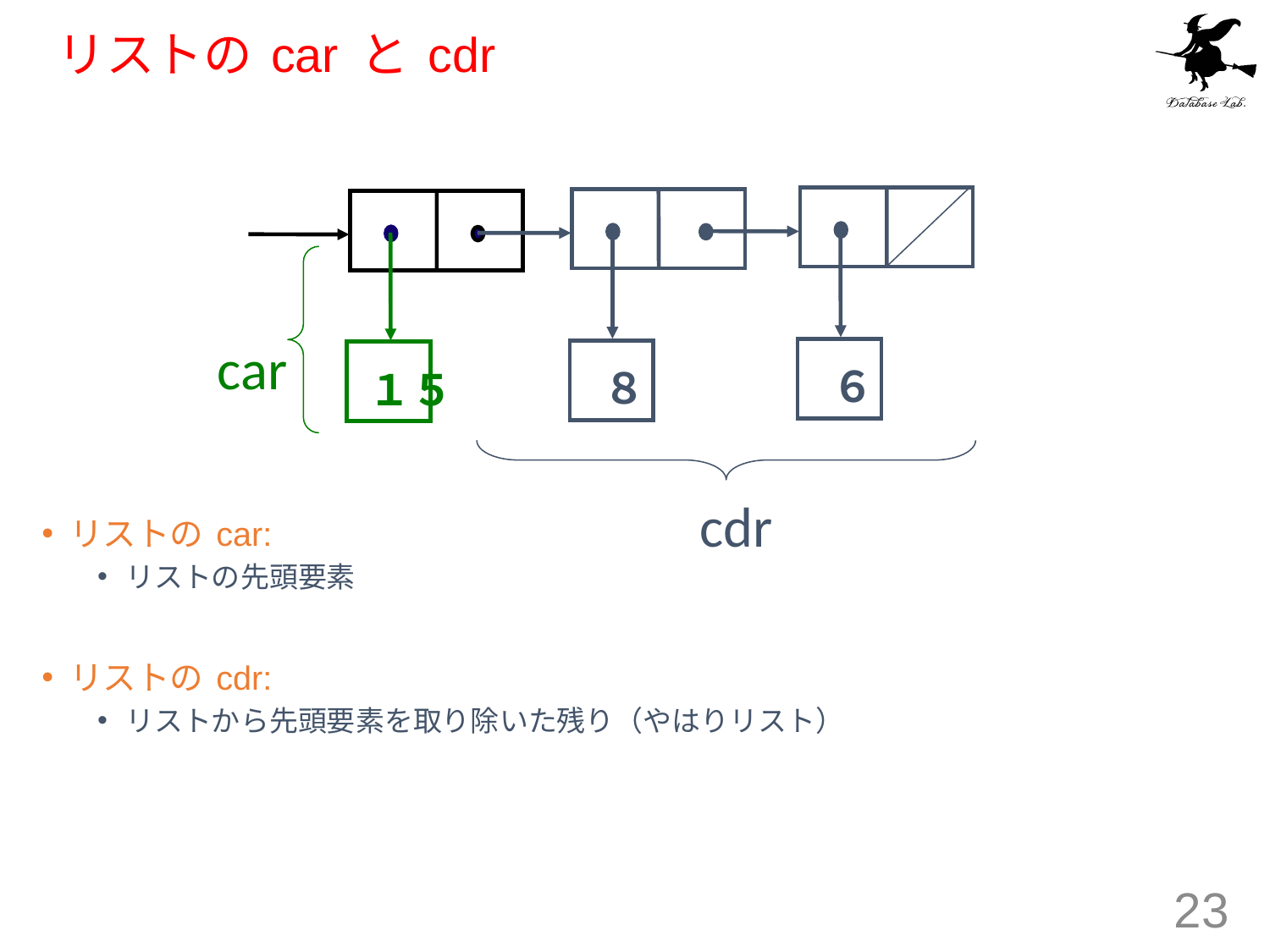

# リストの car と cdr

car

６
８
１５

cdr
リストの car:
リストの先頭要素

リストの cdr:
リストから先頭要素を取り除いた残り（やはりリスト）
23